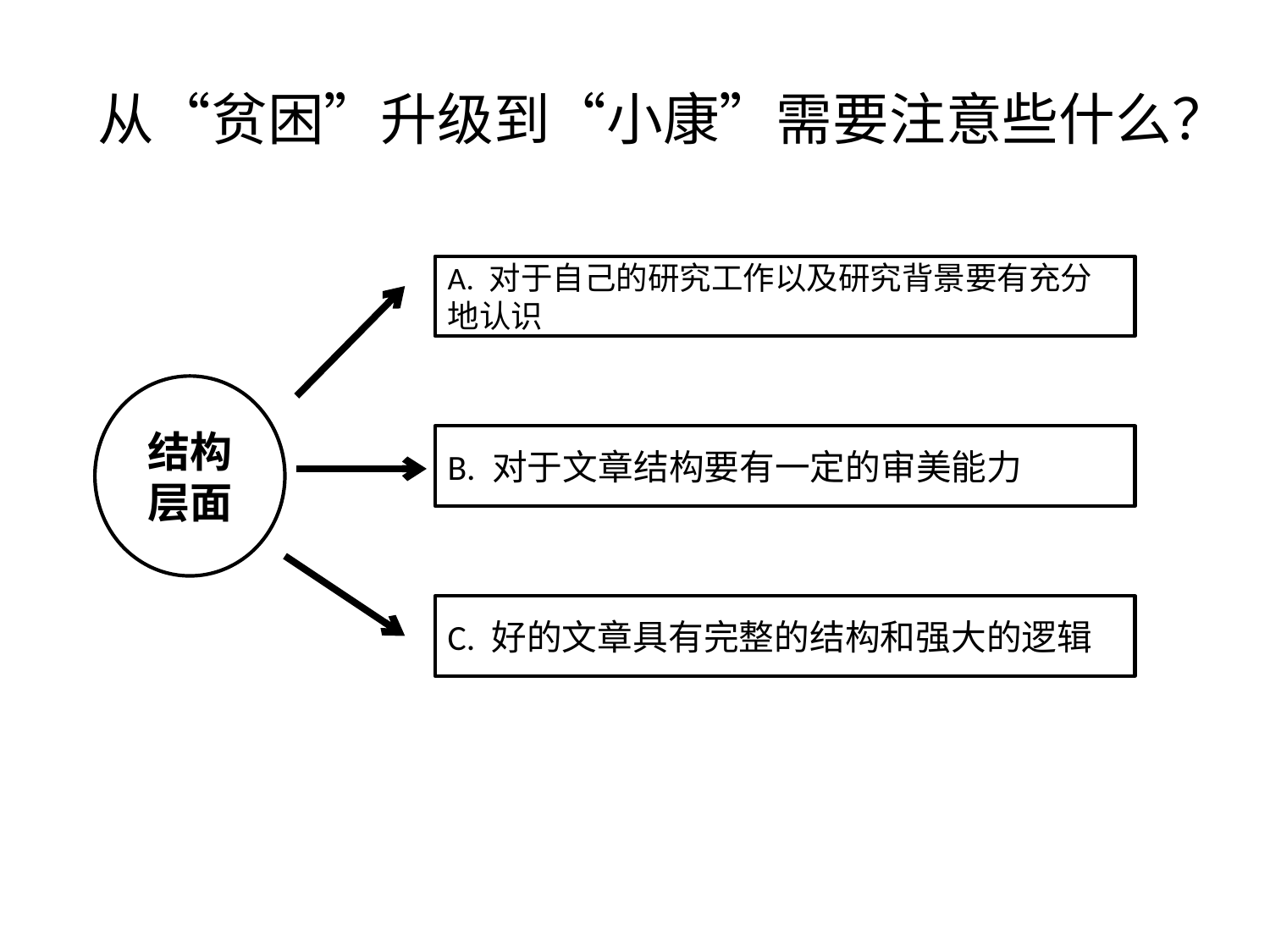

# 从“贫困”升级到“小康”需要注意些什么？
A. 对于自己的研究工作以及研究背景要有充分地认识
结构层面
B. 对于文章结构要有一定的审美能力
C. 好的文章具有完整的结构和强大的逻辑